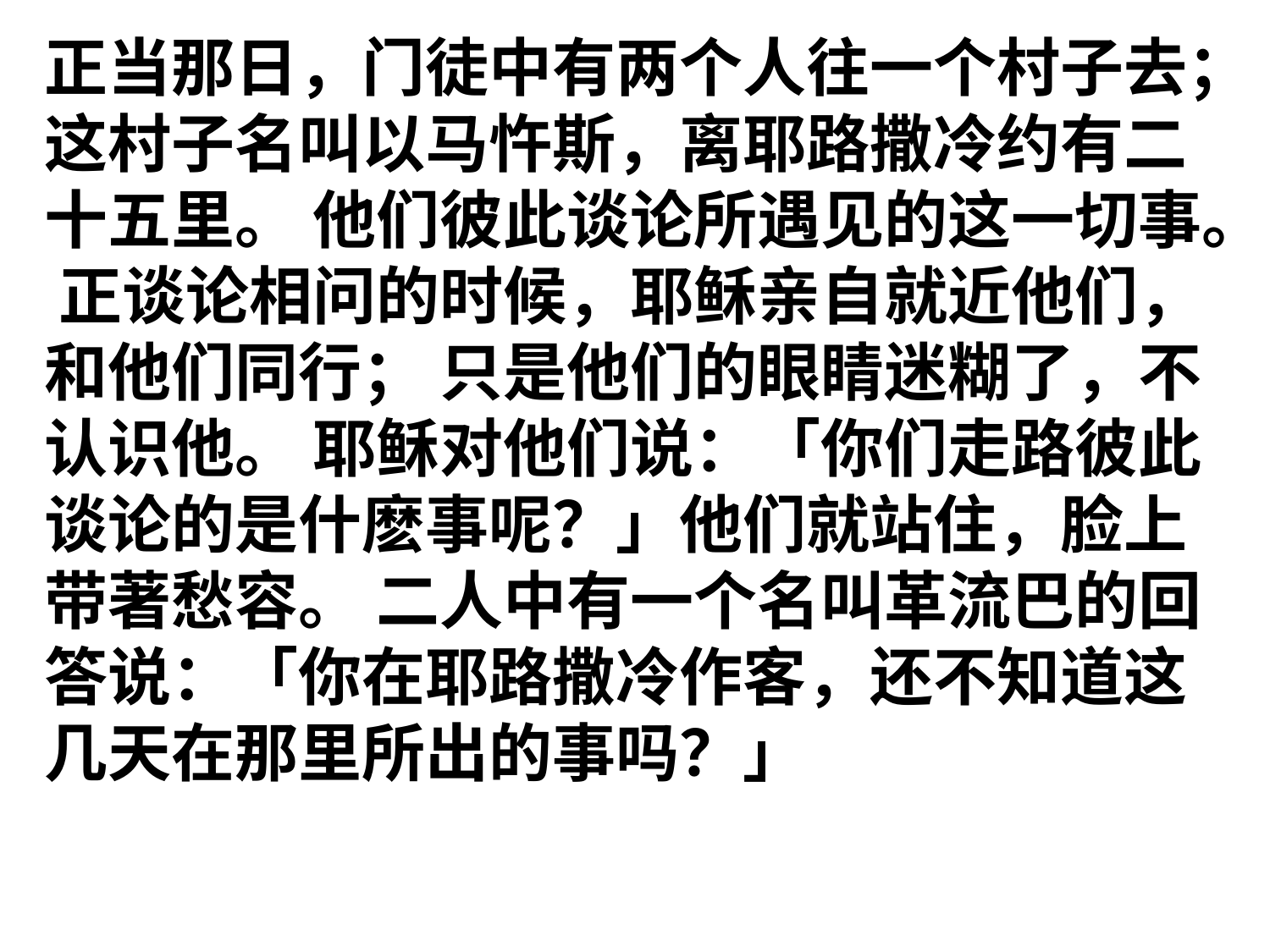

正当那日，门徒中有两个人往一个村子去；这村子名叫以马忤斯，离耶路撒冷约有二十五里。 他们彼此谈论所遇见的这一切事。 正谈论相问的时候，耶稣亲自就近他们，和他们同行； 只是他们的眼睛迷糊了，不认识他。 耶稣对他们说：「你们走路彼此谈论的是什麽事呢？」他们就站住，脸上带著愁容。 二人中有一个名叫革流巴的回答说：「你在耶路撒冷作客，还不知道这几天在那里所出的事吗？」